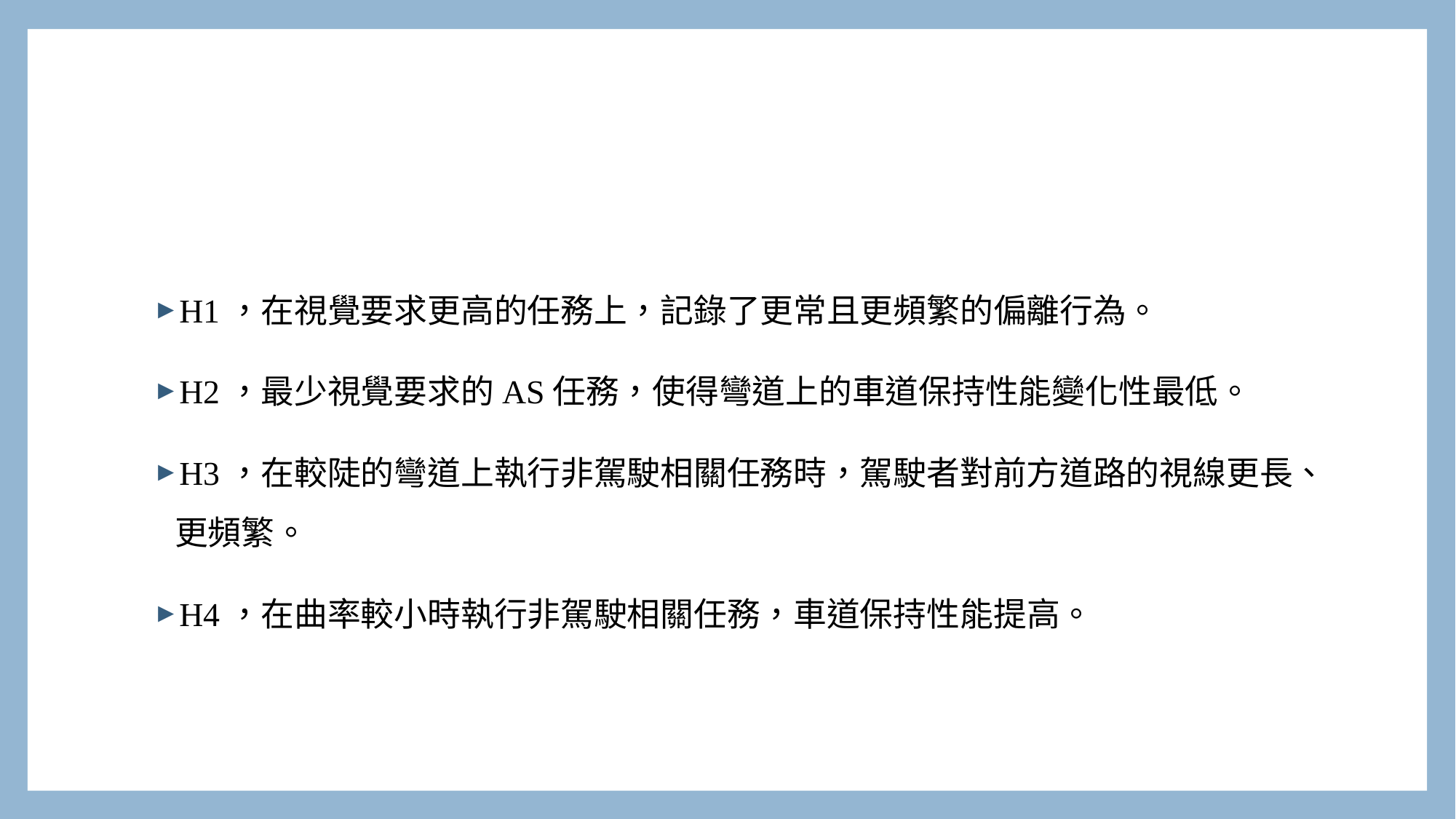

#
H1，在視覺要求更高的任務上，記錄了更常且更頻繁的偏離行為。
H2，最少視覺要求的AS任務，使得彎道上的車道保持性能變化性最低。
H3，在較陡的彎道上執行非駕駛相關任務時，駕駛者對前方道路的視線更長、更頻繁。
H4，在曲率較小時執行非駕駛相關任務，車道保持性能提高。